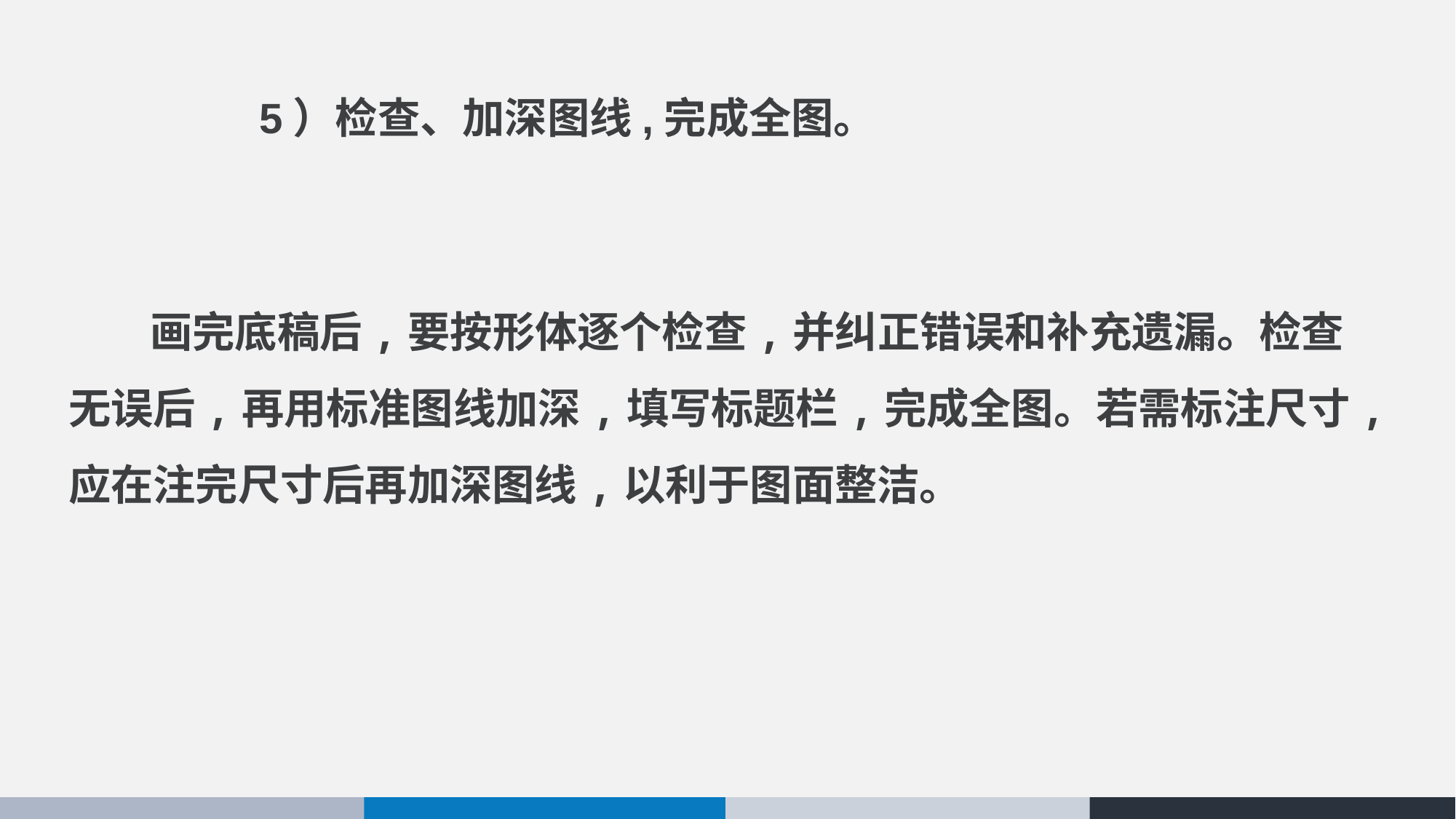

5）检查、加深图线,完成全图。

     画完底稿后,要按形体逐个检查,并纠正错误和补充遗漏。检查无误后,再用标准图线加深,填写标题栏,完成全图。若需标注尺寸,应在注完尺寸后再加深图线,以利于图面整洁。